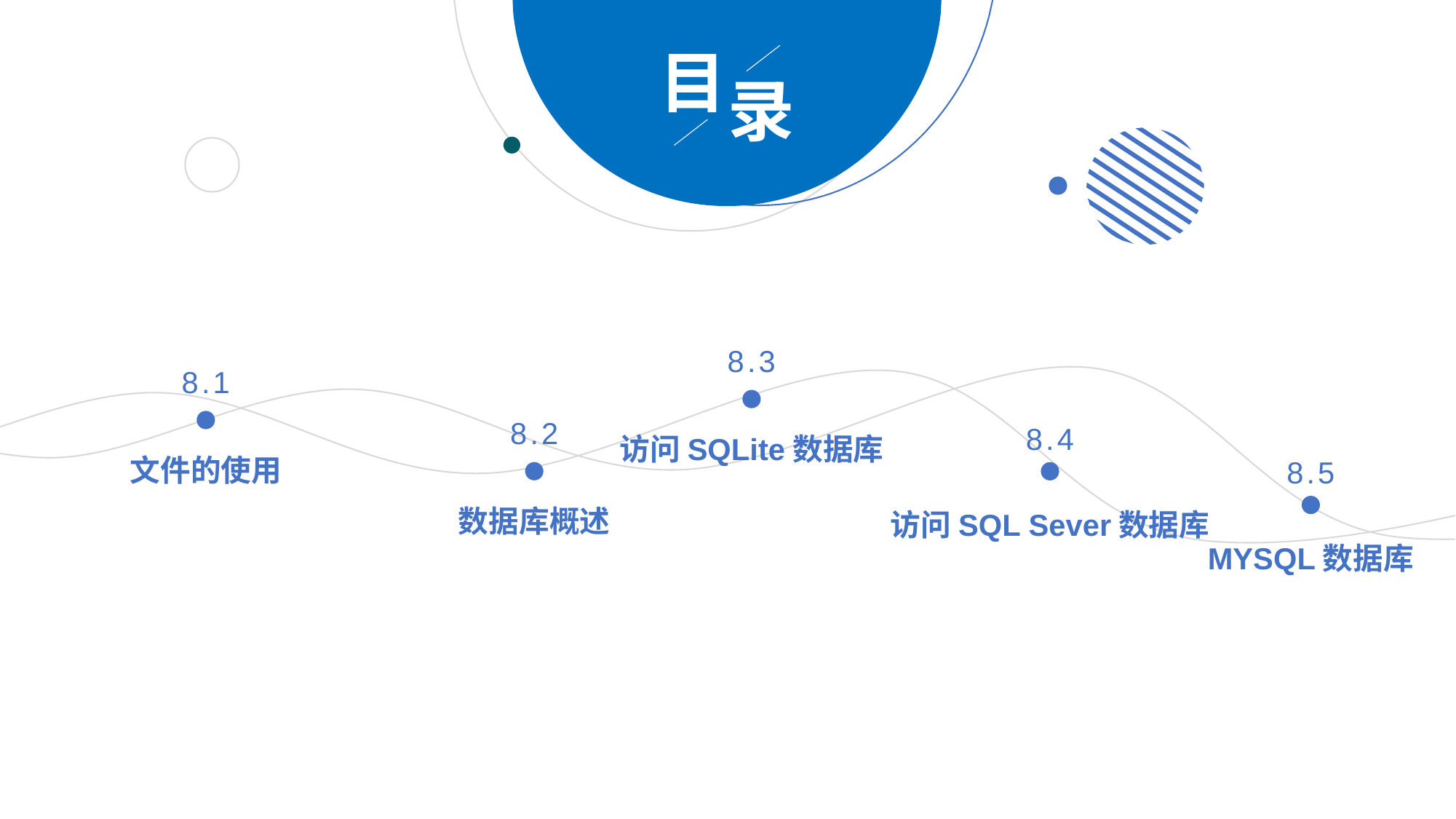

目
录

8.3
8.1

8.2

8.4
访问SQLite数据库
文件的使用
8.5

数据库概述
访问SQL Sever数据库
MYSQL数据库